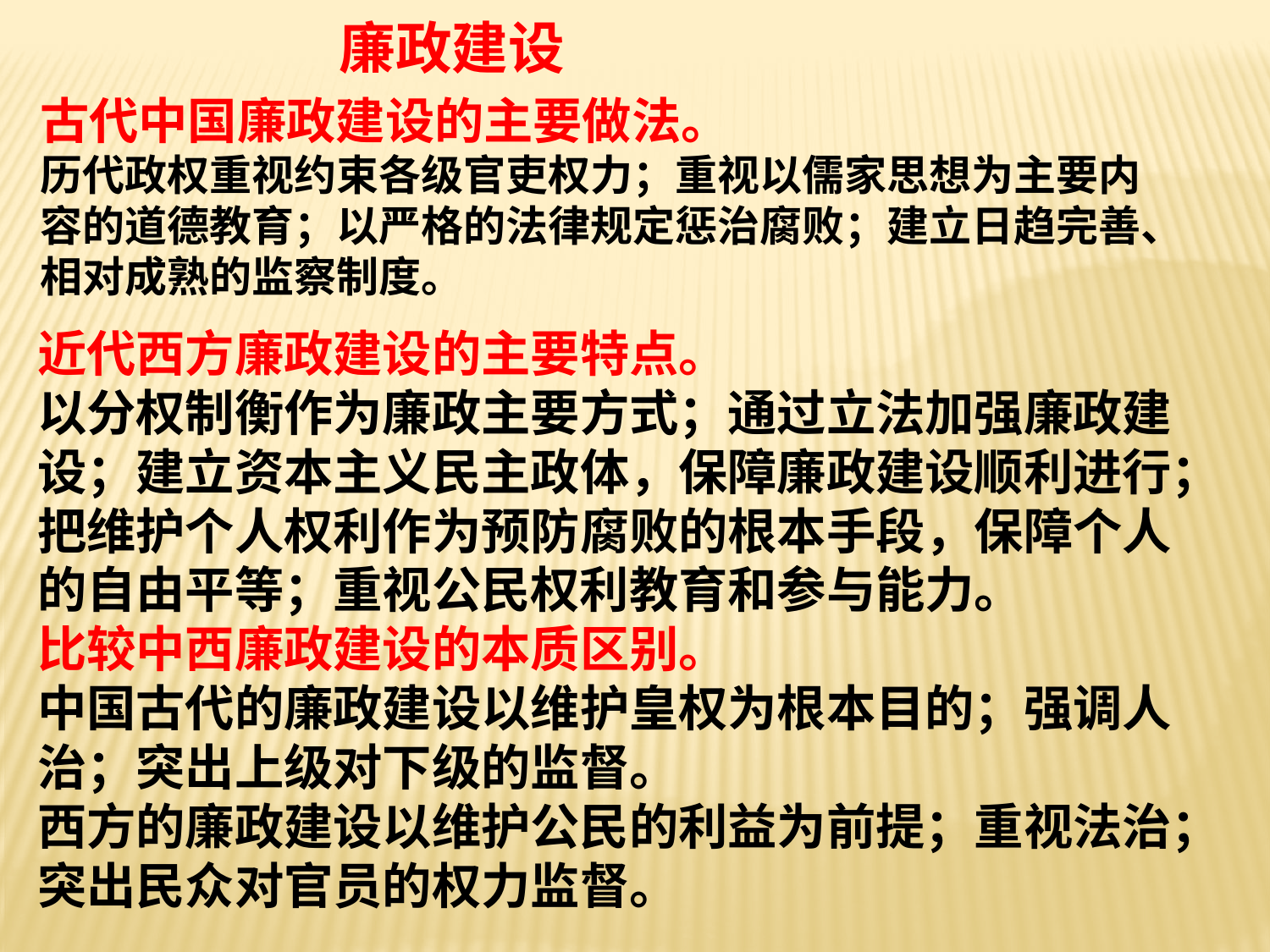

廉政建设
古代中国廉政建设的主要做法。
历代政权重视约束各级官吏权力；重视以儒家思想为主要内容的道德教育；以严格的法律规定惩治腐败；建立日趋完善、相对成熟的监察制度。
近代西方廉政建设的主要特点。
以分权制衡作为廉政主要方式；通过立法加强廉政建设；建立资本主义民主政体，保障廉政建设顺利进行；把维护个人权利作为预防腐败的根本手段，保障个人的自由平等；重视公民权利教育和参与能力。
比较中西廉政建设的本质区别。
中国古代的廉政建设以维护皇权为根本目的；强调人治；突出上级对下级的监督。
西方的廉政建设以维护公民的利益为前提；重视法治；突出民众对官员的权力监督。